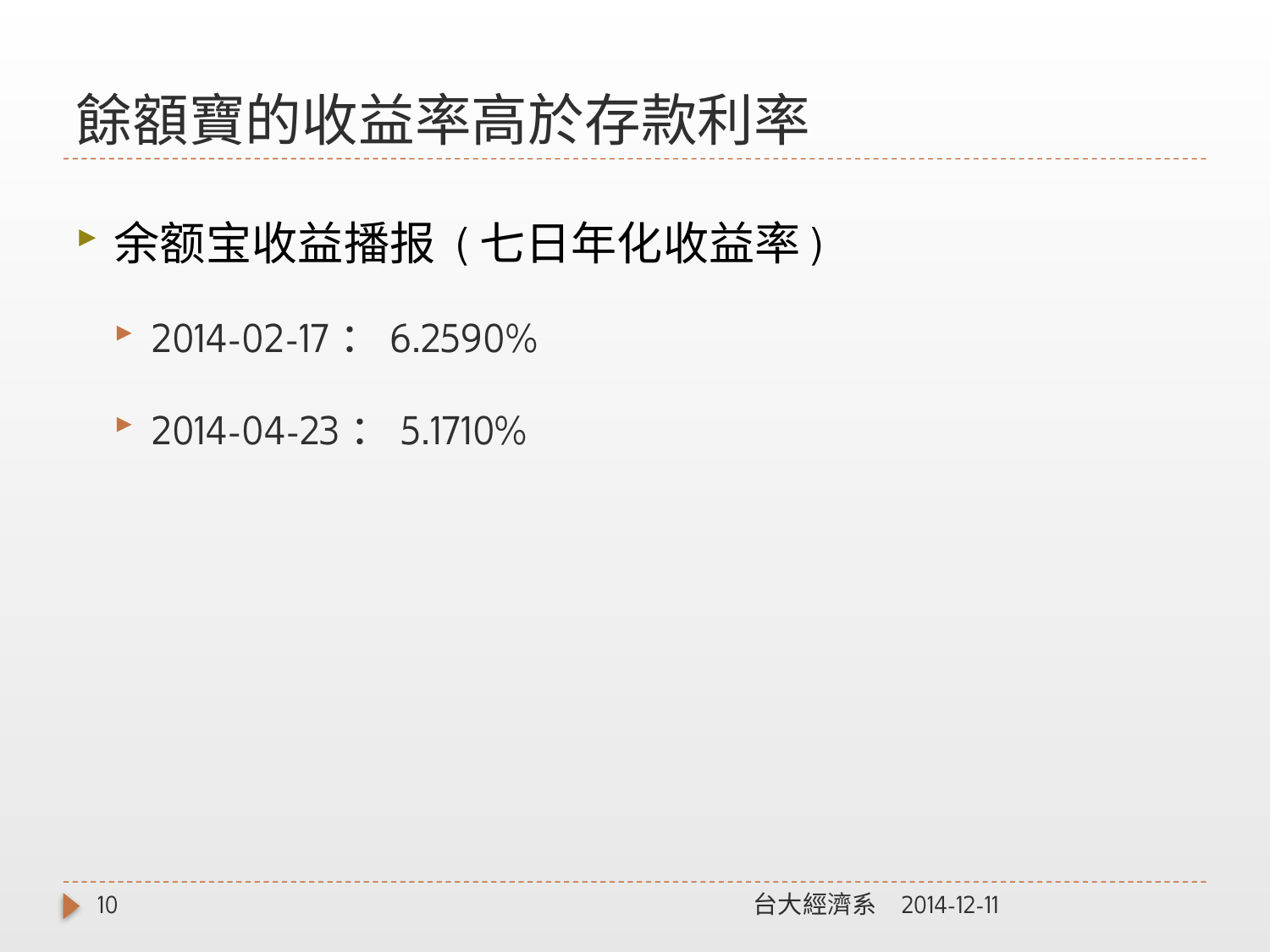

# 餘額寶的收益率高於存款利率
余额宝收益播报 (七日年化收益率)
2014-02-17：6.2590%
2014-04-23：5.1710%

10
台大經濟系
2014-12-11